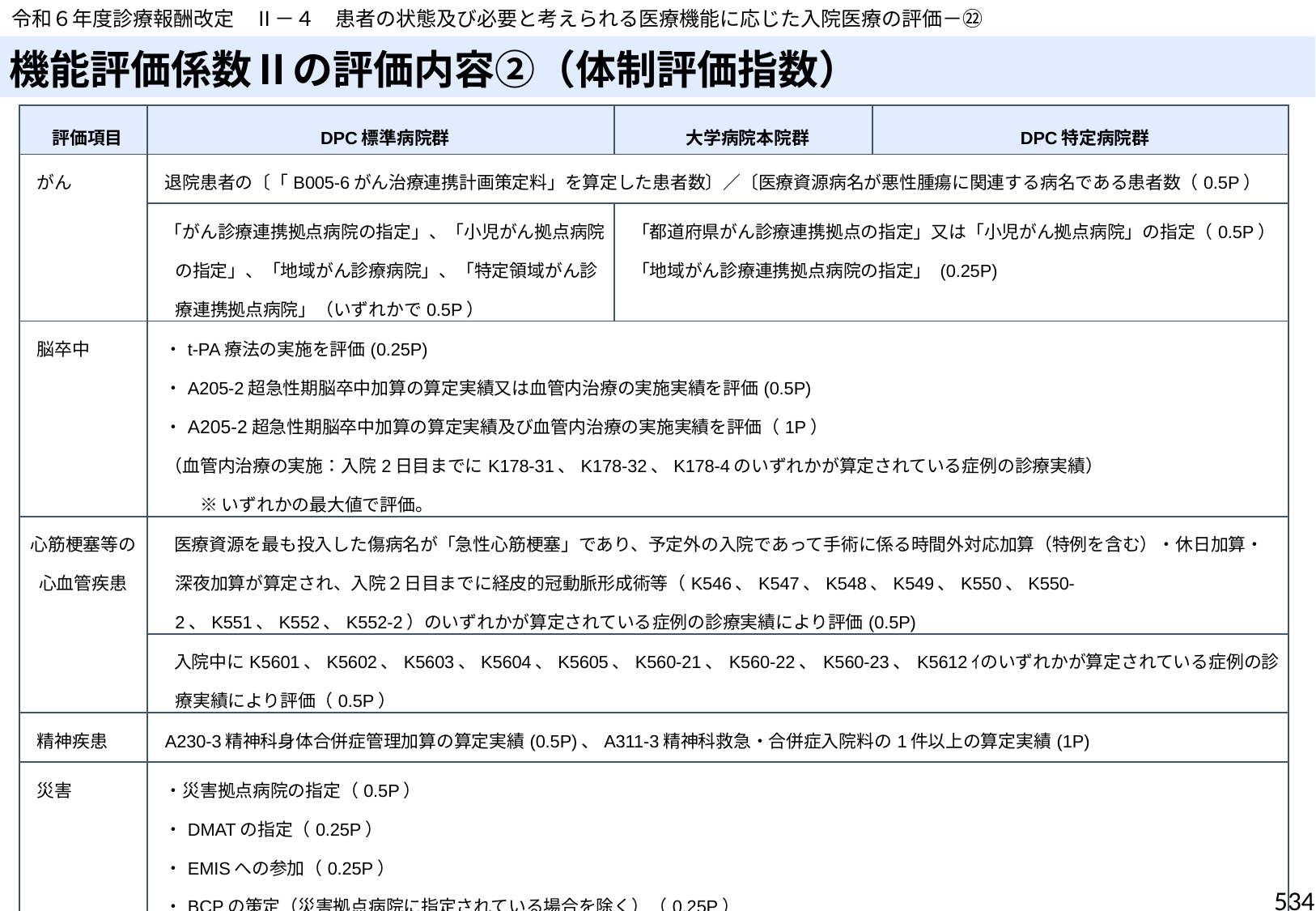

令和６年度診療報酬改定　Ⅱ－４　患者の状態及び必要と考えられる医療機能に応じた入院医療の評価－㉒
# 機能評価係数Ⅱの評価内容②（体制評価指数）
| 評価項目 | DPC標準病院群 | 大学病院本院群 | DPC特定病院群 |
| --- | --- | --- | --- |
| がん | 退院患者の〔「B005-6がん治療連携計画策定料」を算定した患者数〕／〔医療資源病名が悪性腫瘍に関連する病名である患者数（0.5P） |  |  |
|  | 「がん診療連携拠点病院の指定」、「小児がん拠点病院の指定」、「地域がん診療病院」、「特定領域がん診療連携拠点病院」（いずれかで0.5P） | 「都道府県がん診療連携拠点の指定」又は「小児がん拠点病院」の指定（0.5P） 「地域がん診療連携拠点病院の指定」 (0.25P) |  |
| 脳卒中 | ・t-PA療法の実施を評価(0.25P) ・A205-2超急性期脳卒中加算の算定実績又は血管内治療の実施実績を評価(0.5P) ・A205-2超急性期脳卒中加算の算定実績及び血管内治療の実施実績を評価（1P） （血管内治療の実施：入院2日目までにK178-31、K178-32、K178-4のいずれかが算定されている症例の診療実績） 　　※ いずれかの最大値で評価。 |  |  |
| 心筋梗塞等の心血管疾患 | 医療資源を最も投入した傷病名が「急性心筋梗塞」であり、予定外の入院であって手術に係る時間外対応加算（特例を含む）・休日加算・深夜加算が算定され、入院２日目までに経皮的冠動脈形成術等（K546、K547、K548、K549、K550、K550-2、K551、K552、K552-2）のいずれかが算定されている症例の診療実績により評価(0.5P) |  |  |
|  | 入院中にK5601、K5602、K5603、K5604、K5605、K560-21、K560-22、K560-23、K5612ｲのいずれかが算定されている症例の診療実績により評価（0.5P） |  |  |
| 精神疾患 | A230-3精神科身体合併症管理加算の算定実績(0.5P)、A311-3精神科救急・合併症入院料の1件以上の算定実績(1P) |  |  |
| 災害 | ・災害拠点病院の指定（0.5P） ・DMATの指定（0.25P） ・EMISへの参加（0.25P） ・BCPの策定（災害拠点病院に指定されている場合を除く）（0.25P） |  |  |
534